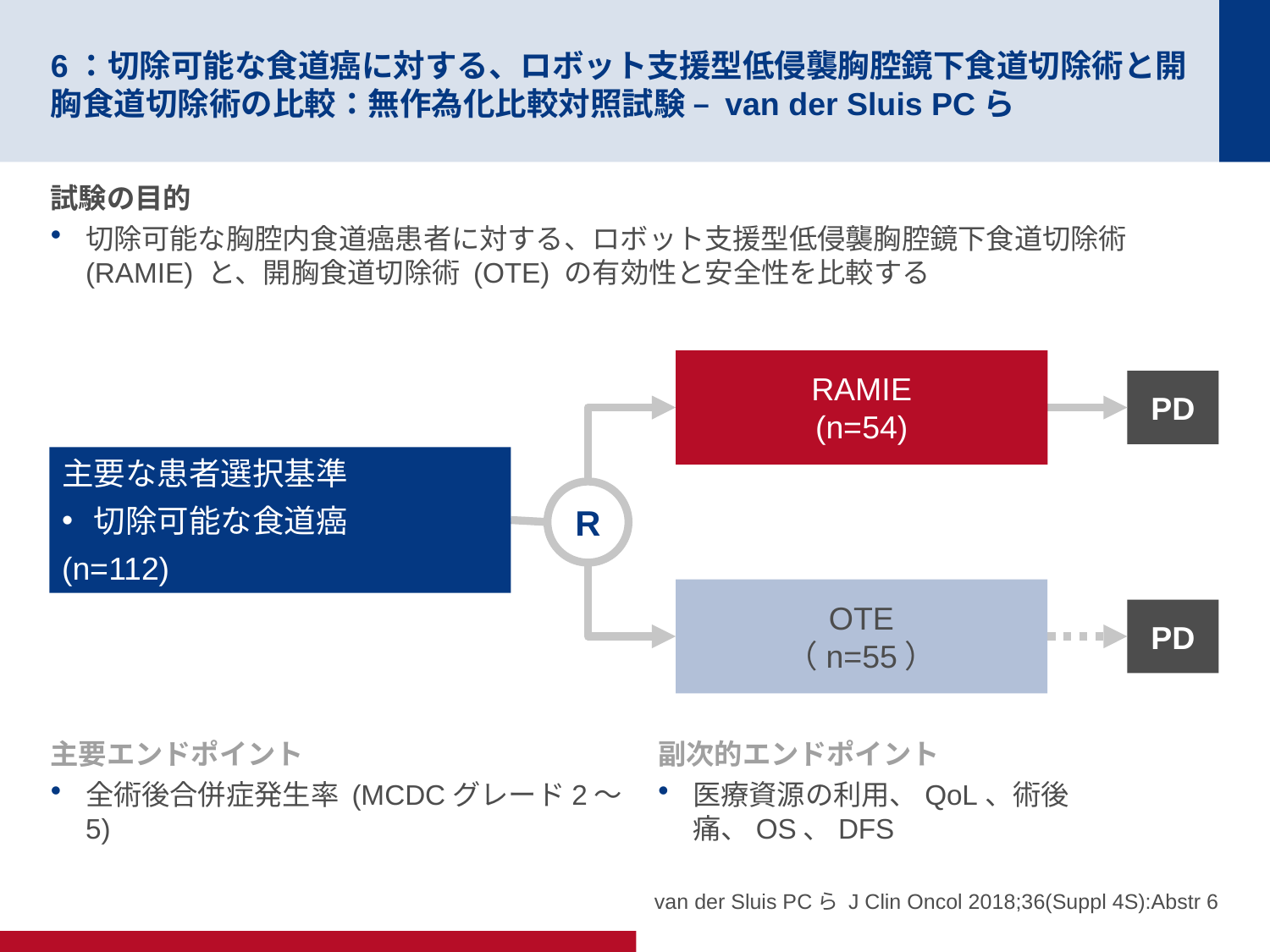

# 6：切除可能な食道癌に対する、ロボット支援型低侵襲胸腔鏡下食道切除術と開胸食道切除術の比較：無作為化比較対照試験 – van der Sluis PCら
試験の目的
切除可能な胸腔内食道癌患者に対する、ロボット支援型低侵襲胸腔鏡下食道切除術 (RAMIE) と、開胸食道切除術 (OTE) の有効性と安全性を比較する
RAMIE
(n=54)
PD
主要な患者選択基準
切除可能な食道癌
(n=112)
R
OTE
（n=55）
PD
主要エンドポイント
全術後合併症発生率 (MCDCグレード2～5)
副次的エンドポイント
医療資源の利用、QoL、術後痛、OS、DFS
van der Sluis PCら J Clin Oncol 2018;36(Suppl 4S):Abstr 6